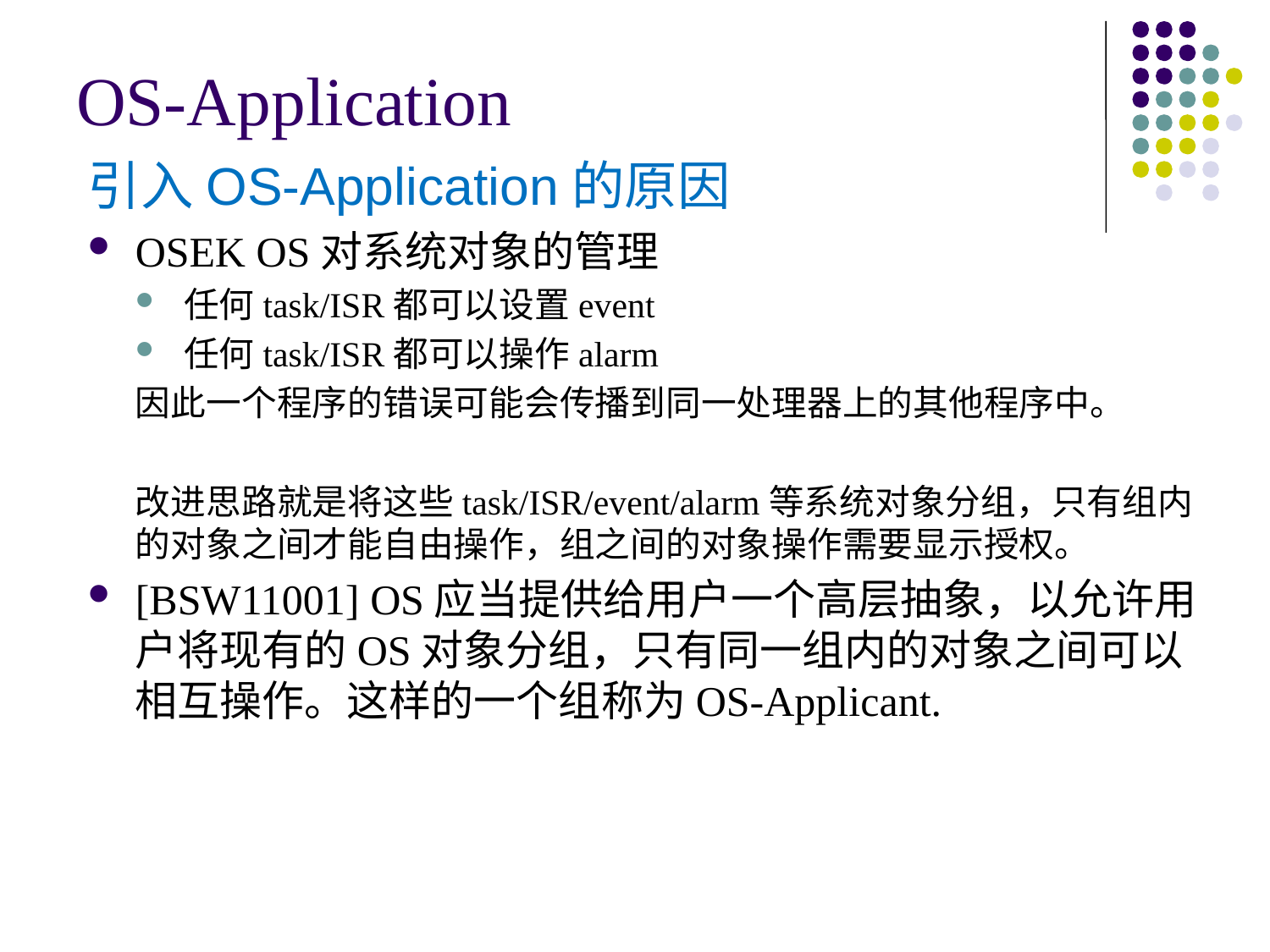

# OS-Application
引入OS-Application的原因
OSEK OS对系统对象的管理
任何task/ISR都可以设置event
任何task/ISR都可以操作alarm
因此一个程序的错误可能会传播到同一处理器上的其他程序中。

改进思路就是将这些task/ISR/event/alarm等系统对象分组，只有组内的对象之间才能自由操作，组之间的对象操作需要显示授权。
[BSW11001] OS应当提供给用户一个高层抽象，以允许用户将现有的OS对象分组，只有同一组内的对象之间可以相互操作。这样的一个组称为OS-Applicant.